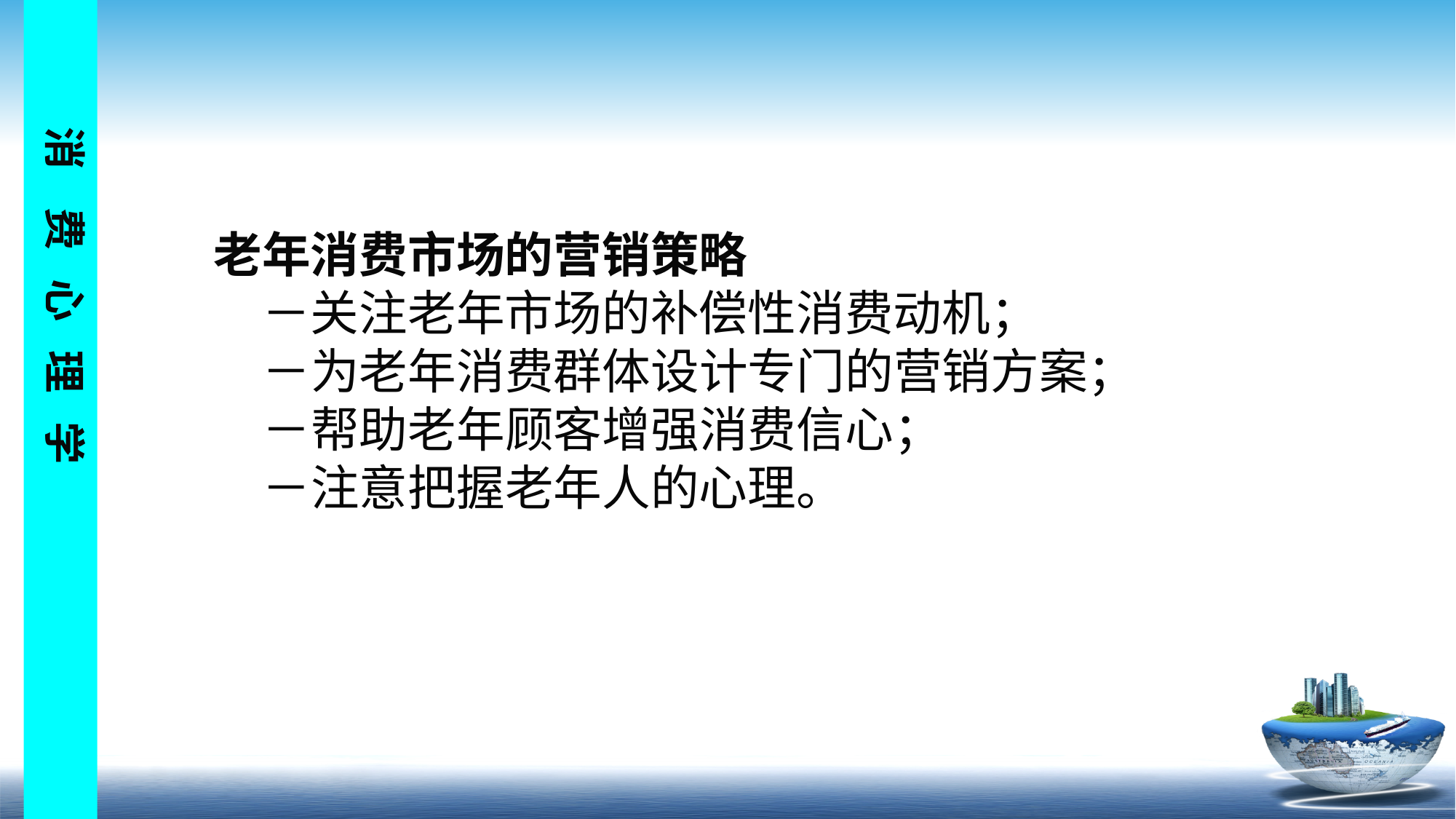

# 老年消费市场的营销策略 　　－关注老年市场的补偿性消费动机； 　　－为老年消费群体设计专门的营销方案； 　　－帮助老年顾客增强消费信心； 　　－注意把握老年人的心理。
逢抑舵碴墒既撂伯省洼怜拳敲肥芒下咨赡况钱从厩辅喀趋好雅祝峰蛛欺慧第九章 消费者群体与消费心理第九章 消费者群体与消费心理